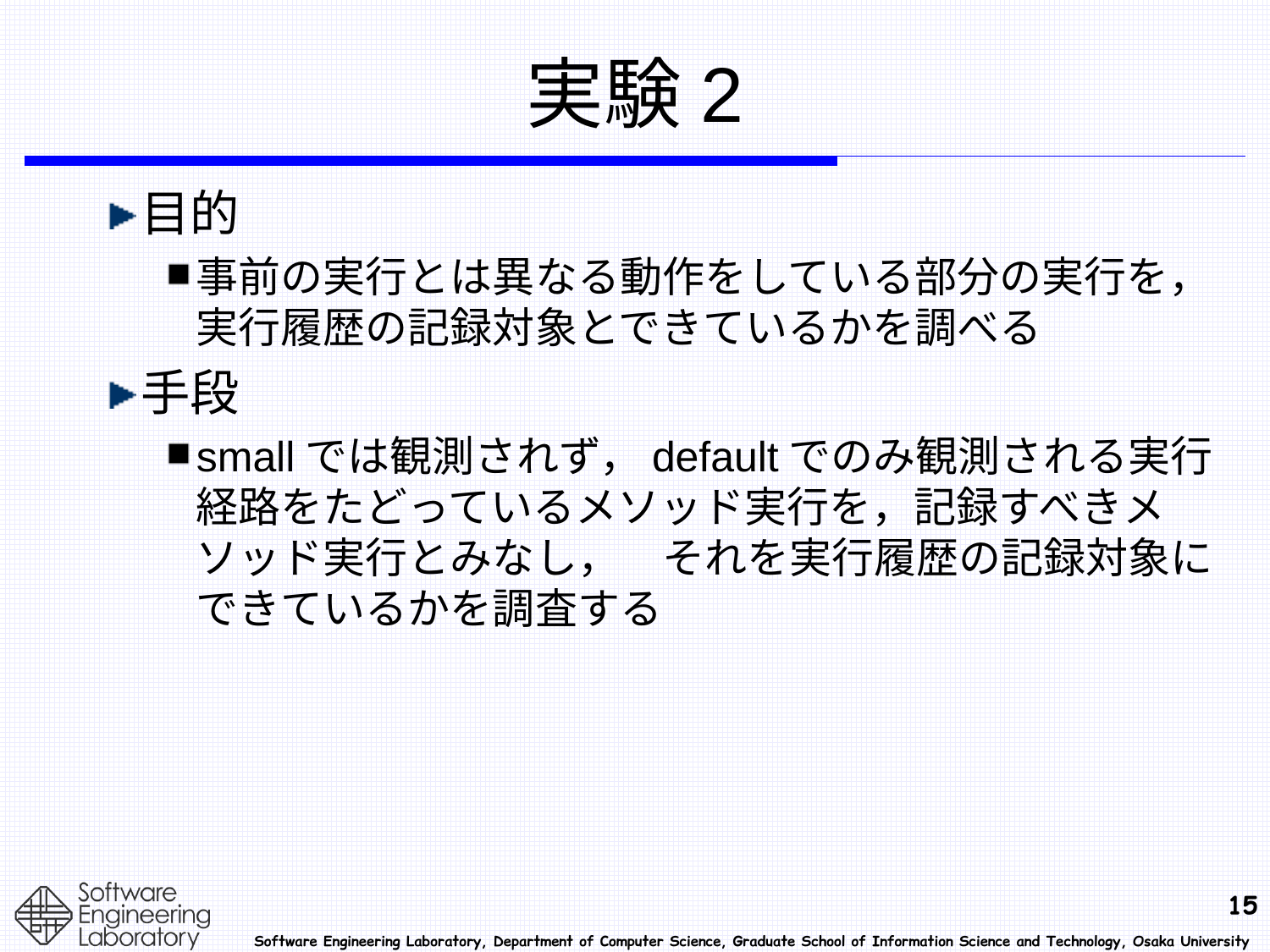

# 実験2
目的
事前の実行とは異なる動作をしている部分の実行を，実行履歴の記録対象とできているかを調べる
手段
smallでは観測されず，defaultでのみ観測される実行経路をたどっているメソッド実行を，記録すべきメソッド実行とみなし，　それを実行履歴の記録対象にできているかを調査する